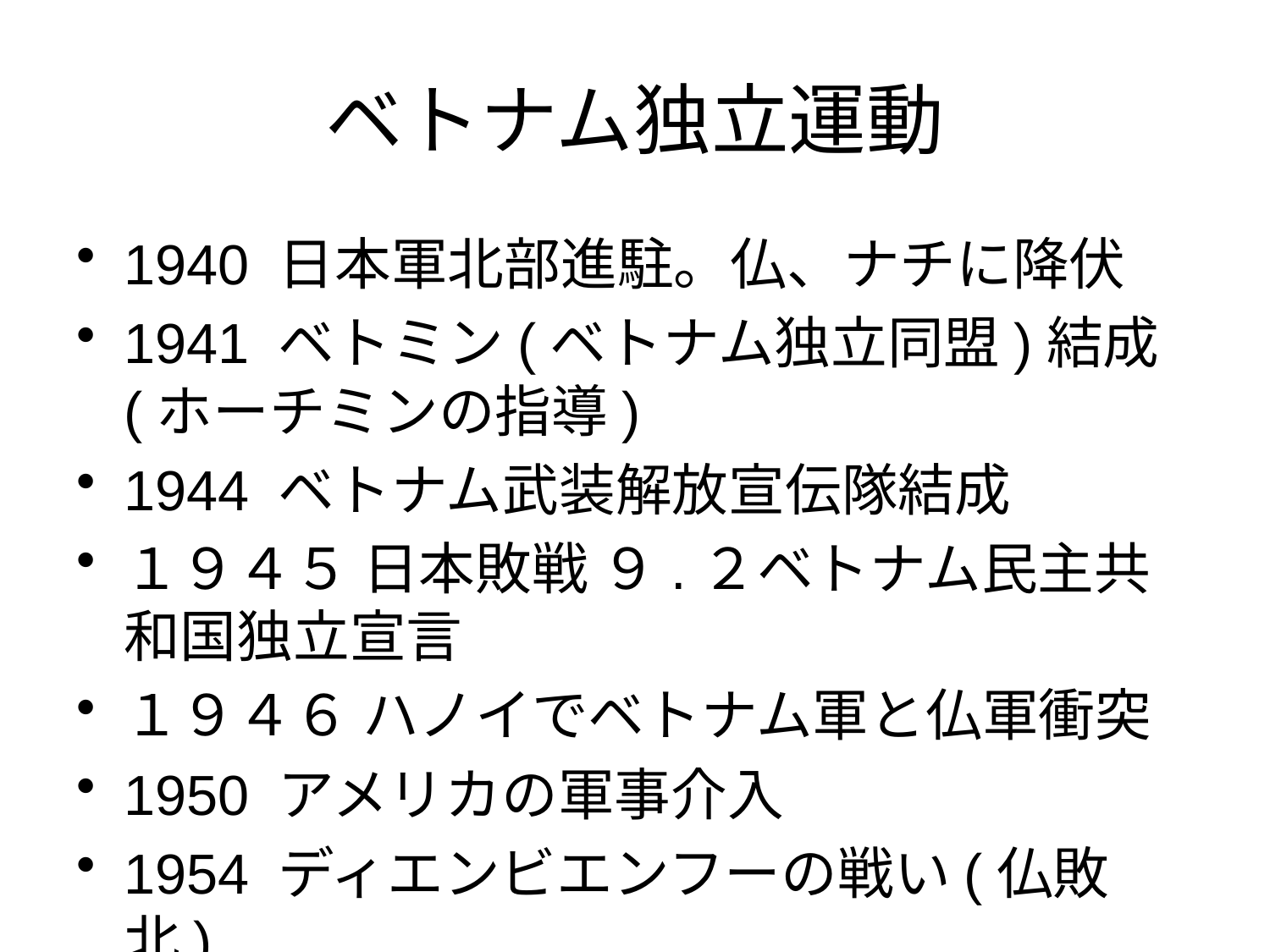

# ベトナム独立運動
1940 日本軍北部進駐。仏、ナチに降伏
1941 ベトミン(ベトナム独立同盟)結成(ホーチミンの指導)
1944 ベトナム武装解放宣伝隊結成
１９４５ 日本敗戦 ９.２ベトナム民主共和国独立宣言
１９４６ ハノイでベトナム軍と仏軍衝突
1950 アメリカの軍事介入
1954 ディエンビエンフーの戦い(仏敗北)